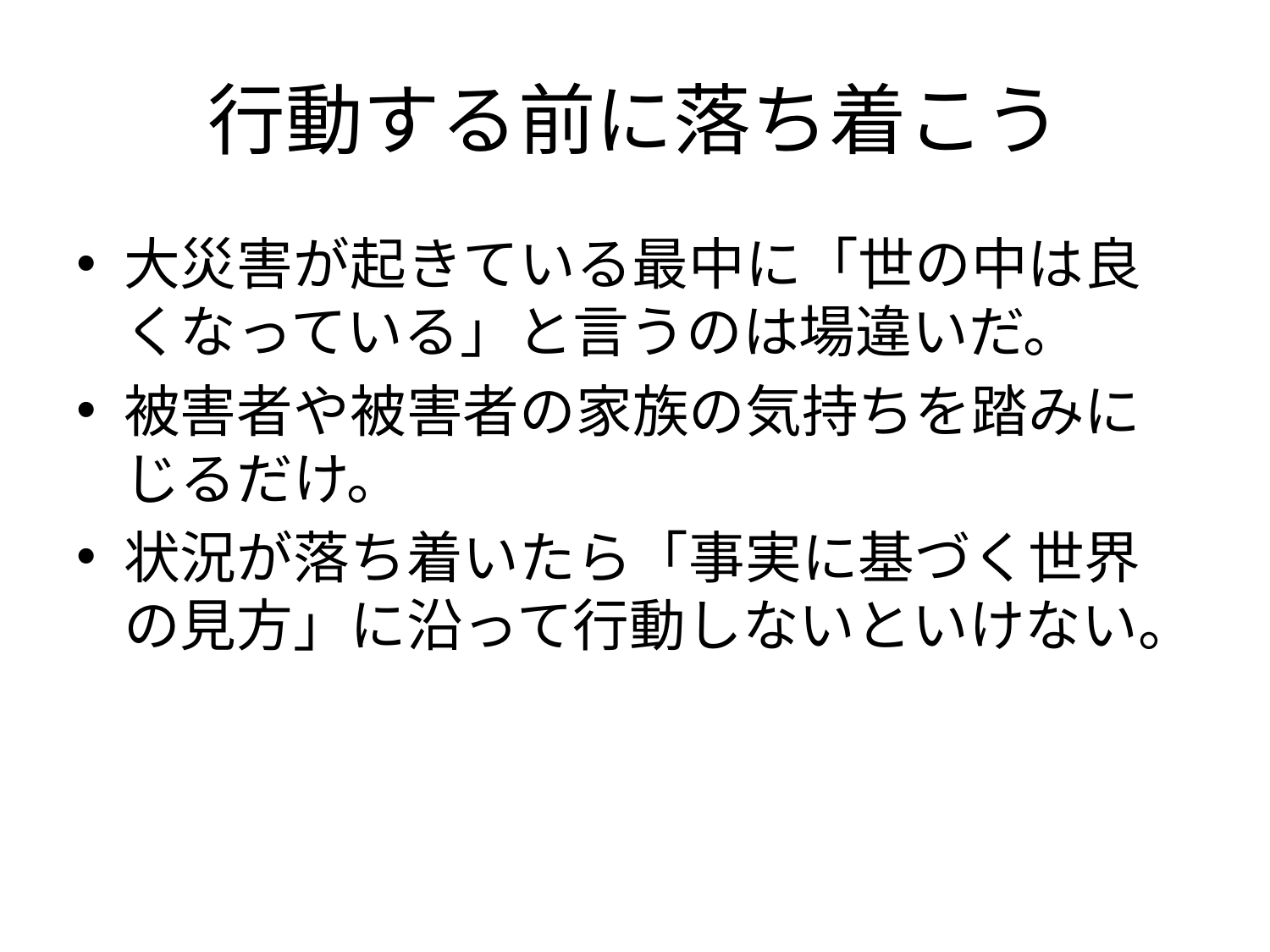

# 行動する前に落ち着こう
大災害が起きている最中に「世の中は良くなっている」と言うのは場違いだ。
被害者や被害者の家族の気持ちを踏みにじるだけ。
状況が落ち着いたら「事実に基づく世界の見方」に沿って行動しないといけない。